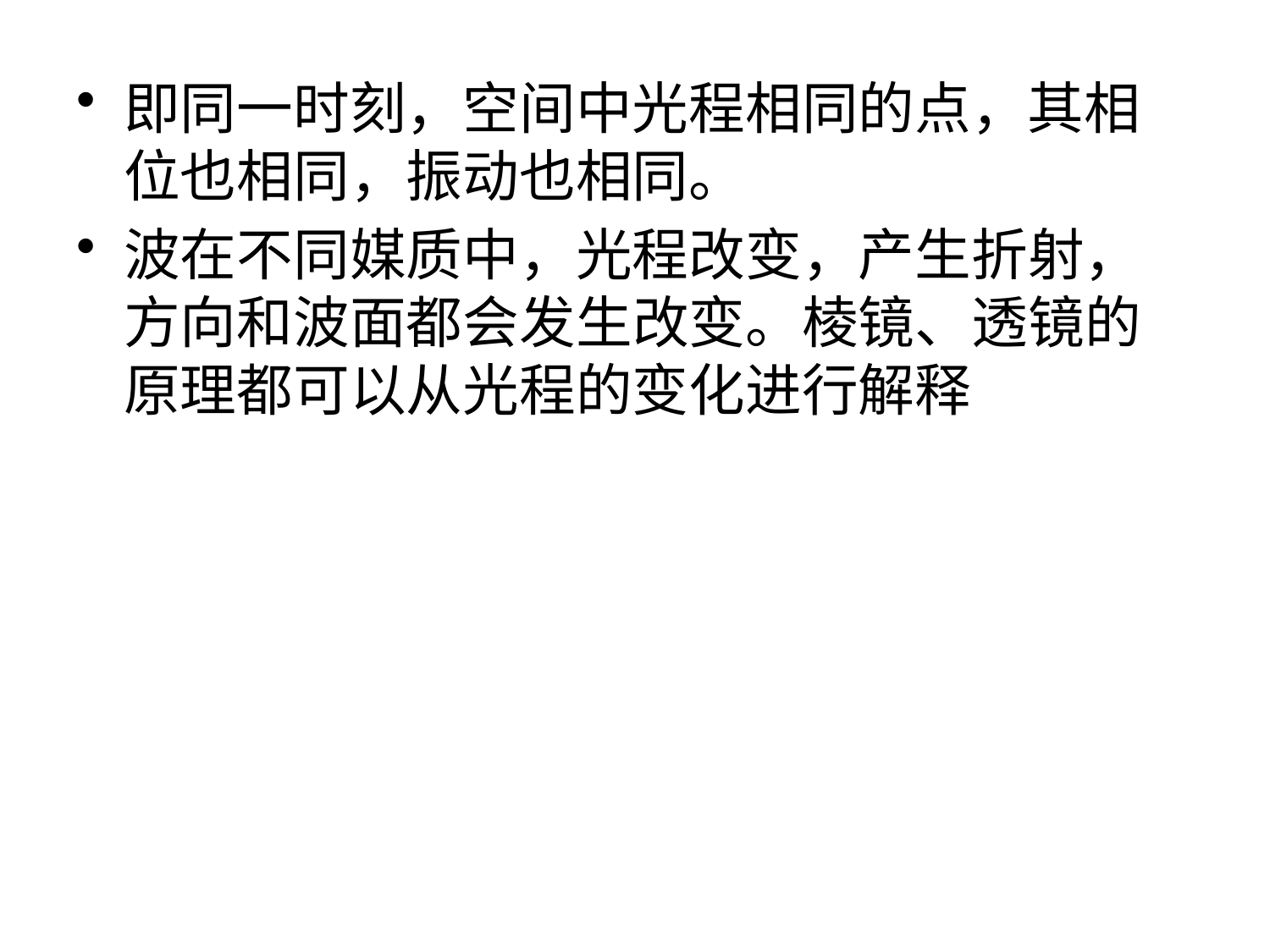

即同一时刻，空间中光程相同的点，其相位也相同，振动也相同。
波在不同媒质中，光程改变，产生折射，方向和波面都会发生改变。棱镜、透镜的原理都可以从光程的变化进行解释